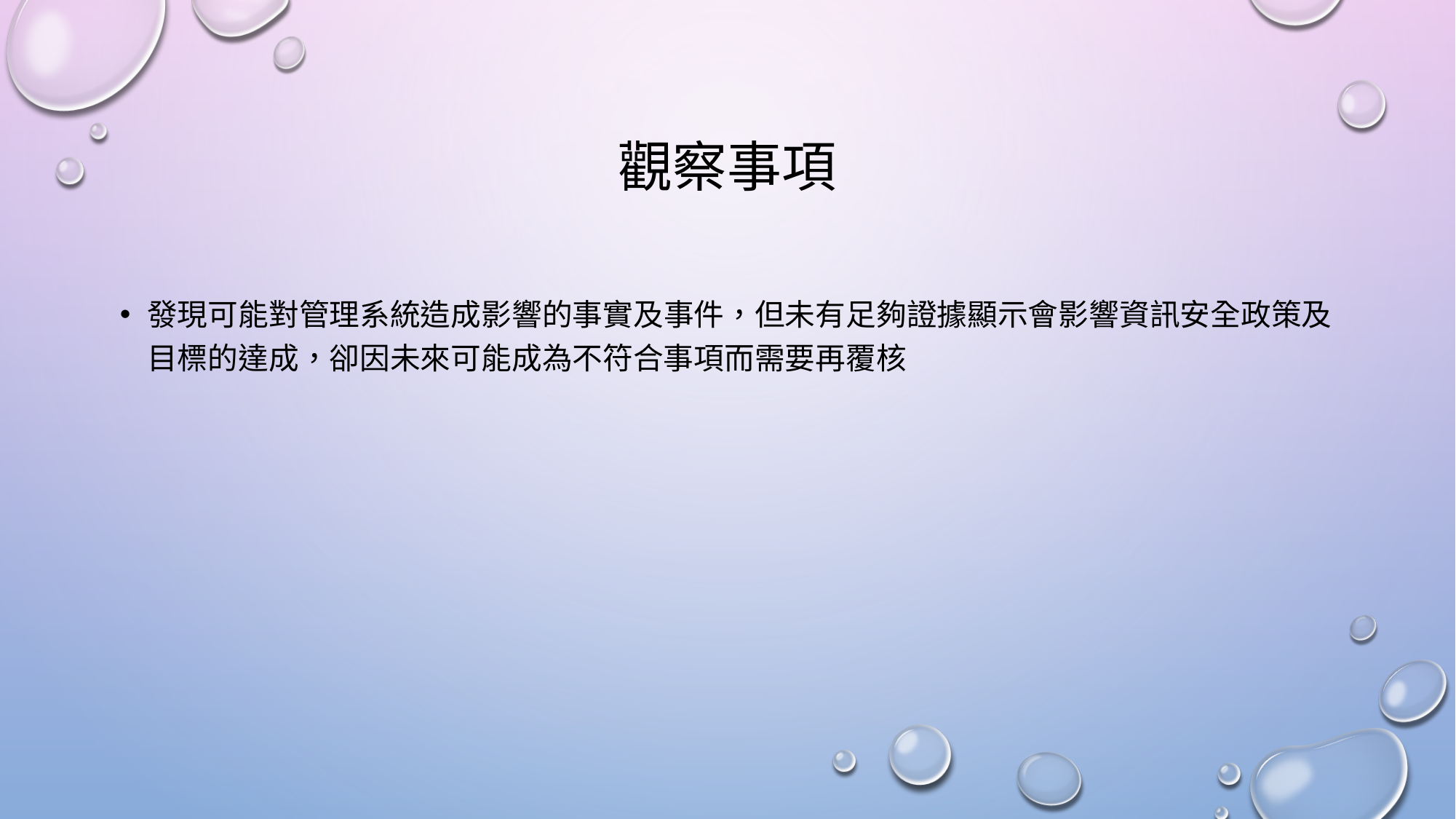

# 觀察事項
發現可能對管理系統造成影響的事實及事件，但未有足夠證據顯示會影響資訊安全政策及目標的達成，卻因未來可能成為不符合事項而需要再覆核